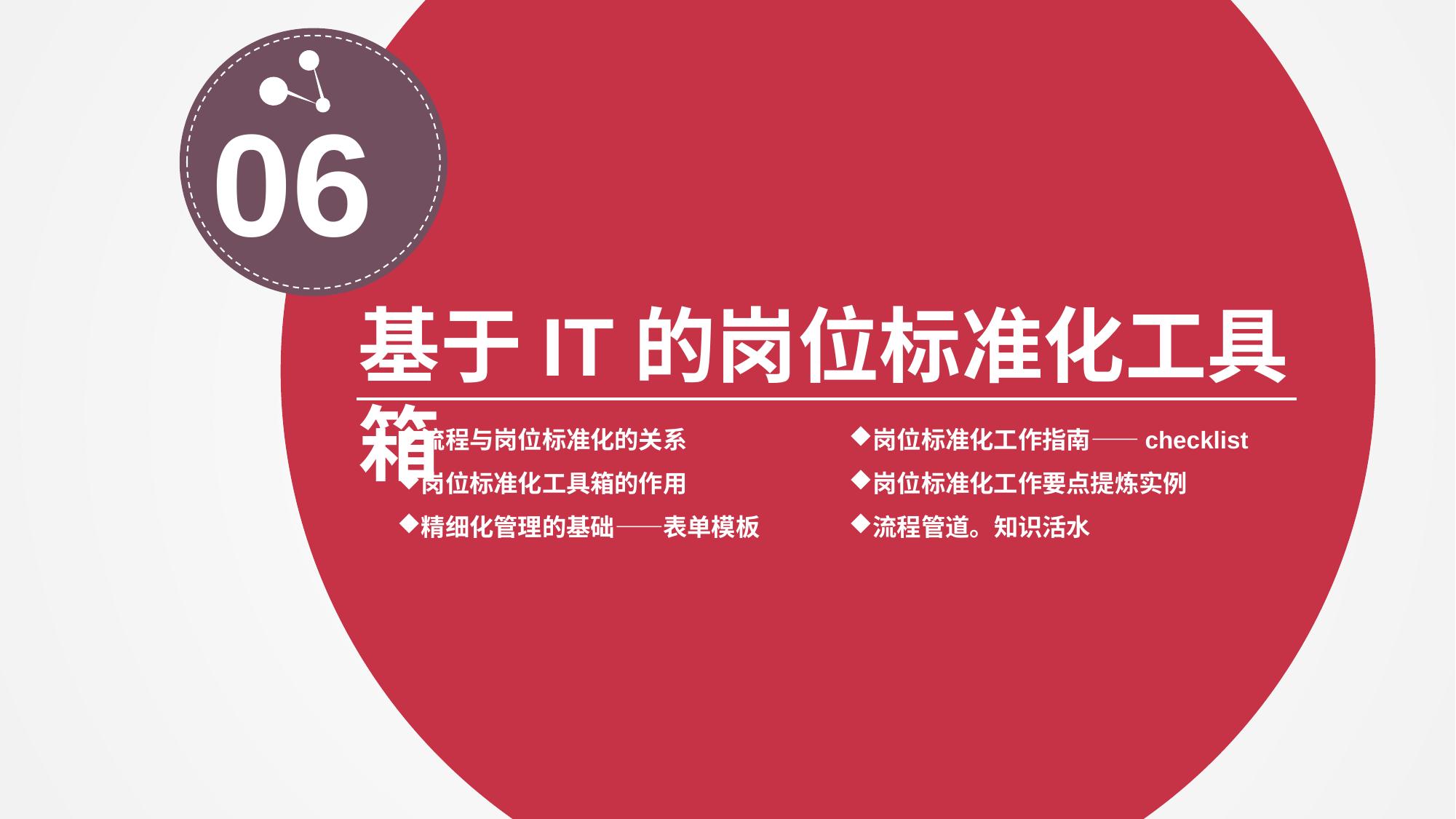

06
基于IT的岗位标准化工具箱
流程与岗位标准化的关系
岗位标准化工具箱的作用
精细化管理的基础——表单模板
岗位标准化工作指南——checklist
岗位标准化工作要点提炼实例
流程管道。知识活水